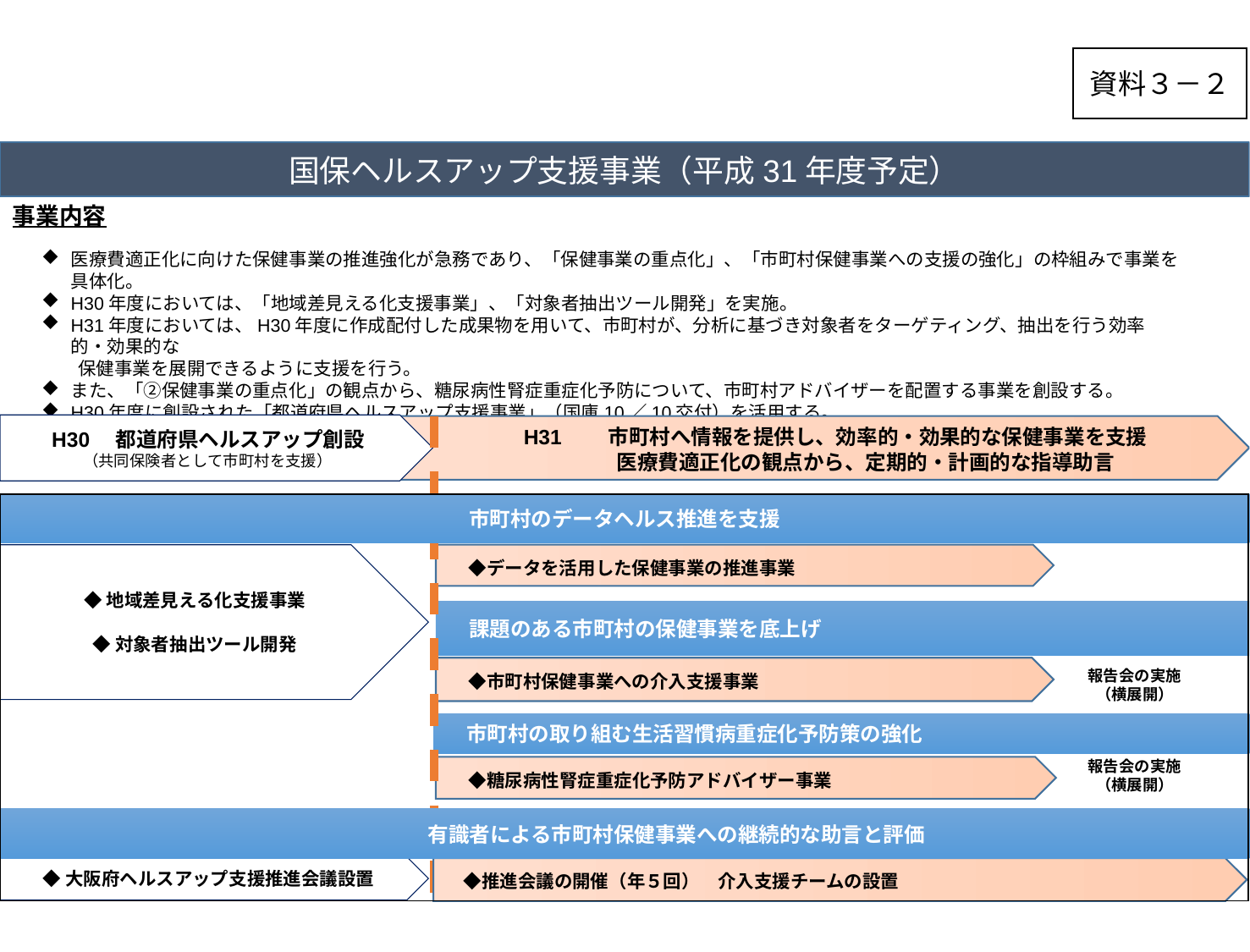

資料３－２
国保ヘルスアップ支援事業（平成31年度予定）
事業内容
医療費適正化に向けた保健事業の推進強化が急務であり、「保健事業の重点化」、「市町村保健事業への支援の強化」の枠組みで事業を具体化。
H30年度においては、「地域差見える化支援事業」、「対象者抽出ツール開発」を実施。
H31年度においては、H30年度に作成配付した成果物を用いて、市町村が、分析に基づき対象者をターゲティング、抽出を行う効率的・効果的な
　　保健事業を展開できるように支援を行う。
また、「②保健事業の重点化」の観点から、糖尿病性腎症重症化予防について、市町村アドバイザーを配置する事業を創設する。
H30年度に創設された「都道府県ヘルスアップ支援事業」（国庫10／10交付）を活用する。
H30　都道府県ヘルスアップ創設
（共同保険者として市町村を支援）
　　　H31　　市町村へ情報を提供し、効率的・効果的な保健事業を支援
　　 　　　　　　　　　医療費適正化の観点から、定期的・計画的な指導助言
市町村のデータヘルス推進を支援
　◆データを活用した保健事業の推進事業
◆地域差見える化支援事業

◆対象者抽出ツール開発
　課題のある市町村の保健事業を底上げ
　◆市町村保健事業への介入支援事業
報告会の実施
（横展開）
　市町村の取り組む生活習慣病重症化予防策の強化
報告会の実施
（横展開）
　◆糖尿病性腎症重症化予防アドバイザー事業
　　　　　有識者による市町村保健事業への継続的な助言と評価
◆大阪府ヘルスアップ支援推進会議設置
　◆推進会議の開催（年５回）　介入支援チームの設置